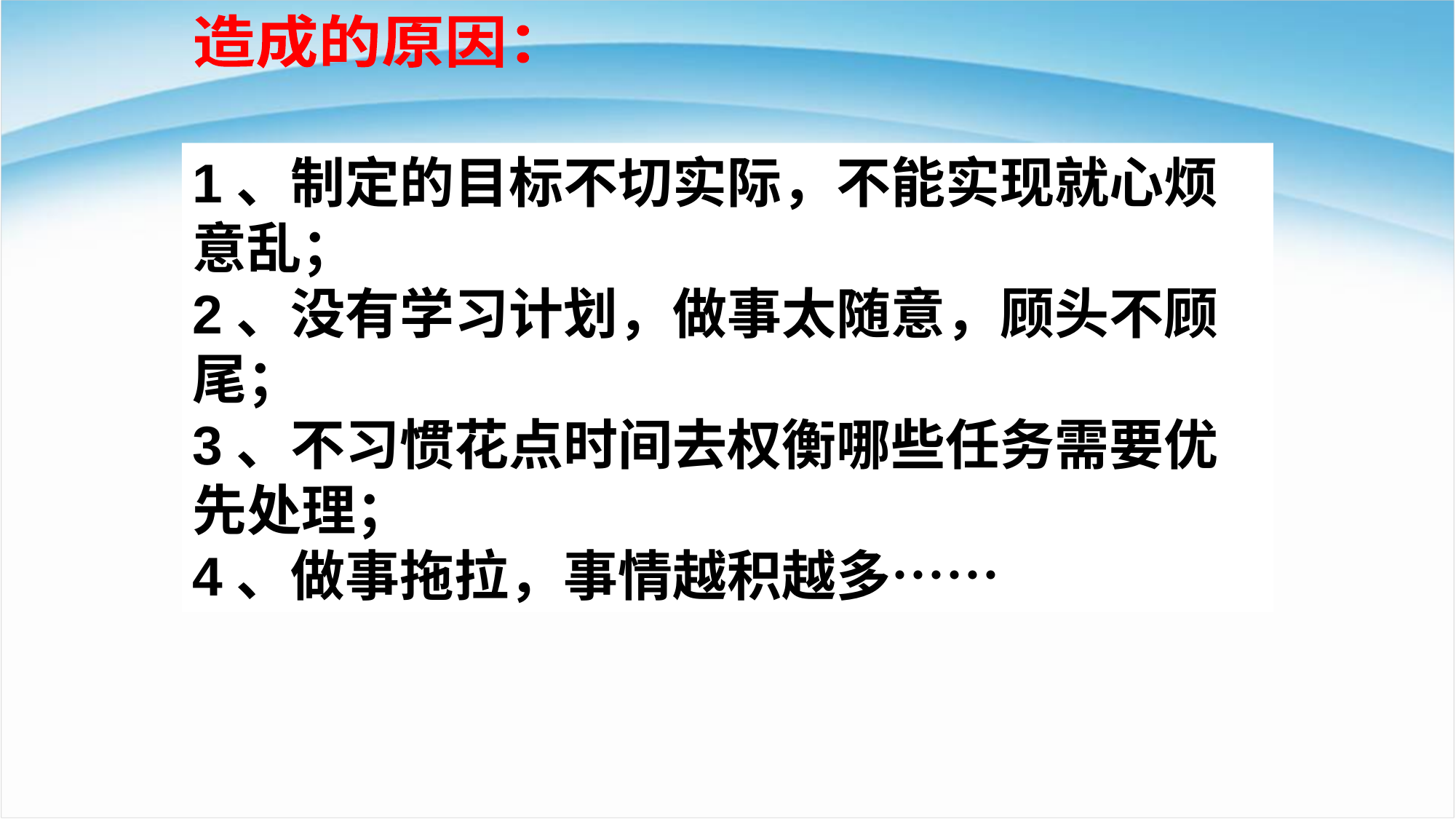

造成的原因：
1、制定的目标不切实际，不能实现就心烦意乱；
2、没有学习计划，做事太随意，顾头不顾尾；
3、不习惯花点时间去权衡哪些任务需要优先处理；
4、做事拖拉，事情越积越多……